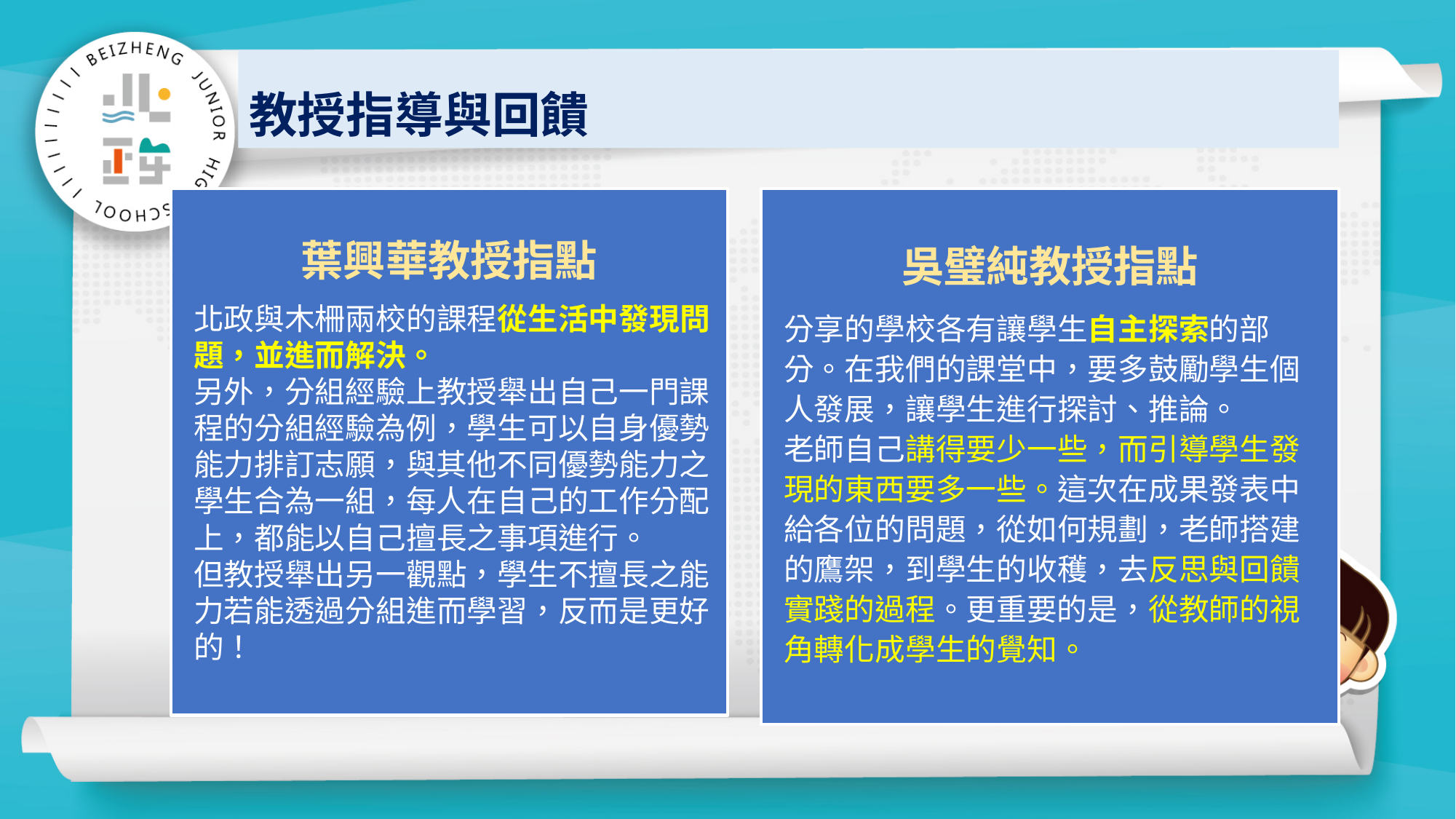

教授指導與回饋
葉興華教授指點
北政與木柵兩校的課程從生活中發現問題，並進而解決。
另外，分組經驗上教授舉出自己一門課程的分組經驗為例，學生可以自身優勢能力排訂志願，與其他不同優勢能力之學生合為一組，每人在自己的工作分配上，都能以自己擅長之事項進行。
但教授舉出另一觀點，學生不擅長之能力若能透過分組進而學習，反而是更好的！

吳璧純教授指點
分享的學校各有讓學生自主探索的部分。在我們的課堂中，要多鼓勵學生個人發展，讓學生進行探討、推論。
老師自己講得要少一些，而引導學生發現的東西要多一些。這次在成果發表中給各位的問題，從如何規劃，老師搭建的鷹架，到學生的收穫，去反思與回饋實踐的過程。更重要的是，從教師的視角轉化成學生的覺知。